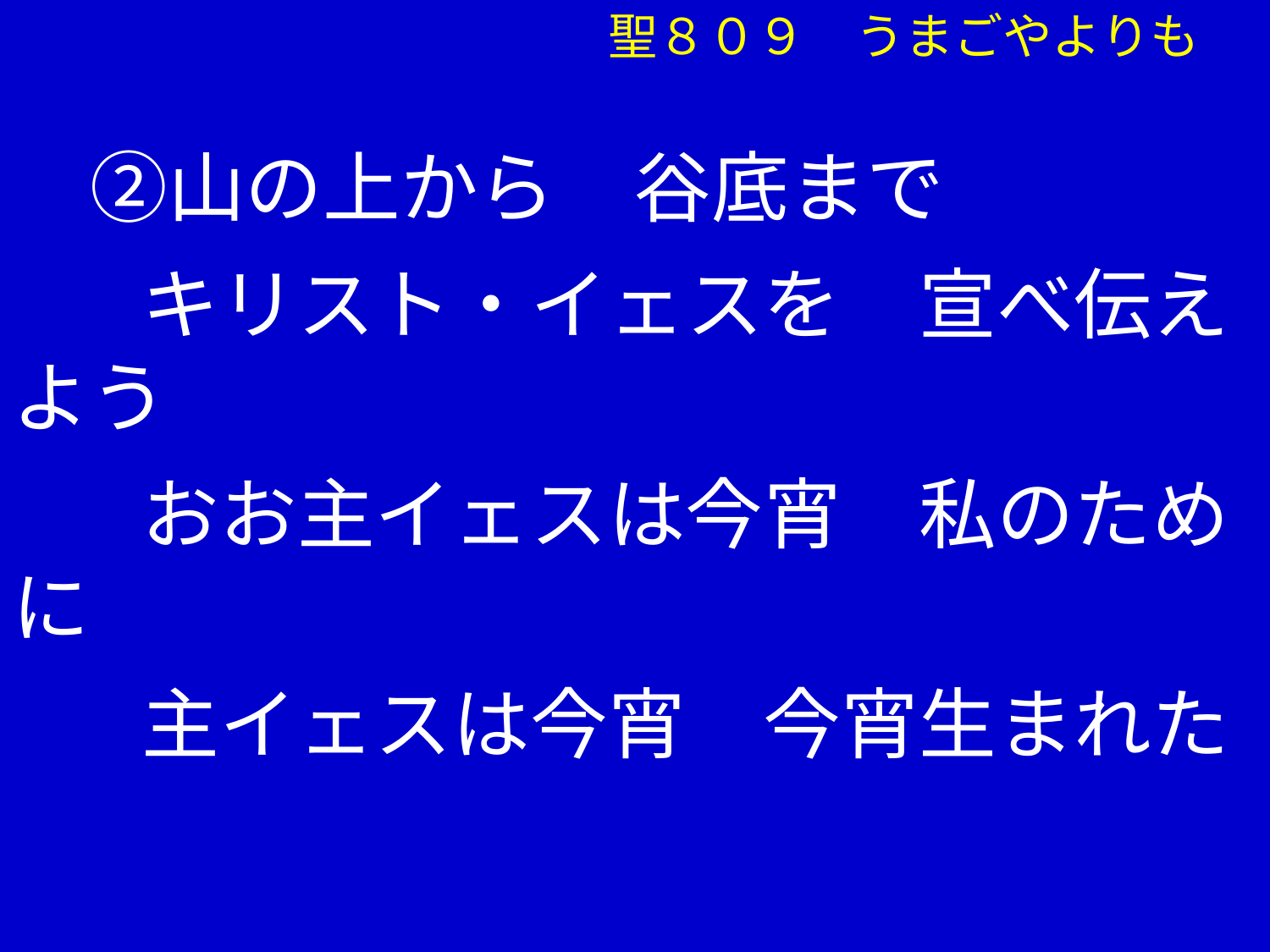

聖８０９　うまごやよりも
　②山の上から　谷底まで
　   キリスト・イェスを　宣べ伝えよう
　   おお主イェスは今宵　私のために
　   主イェスは今宵　今宵生まれた